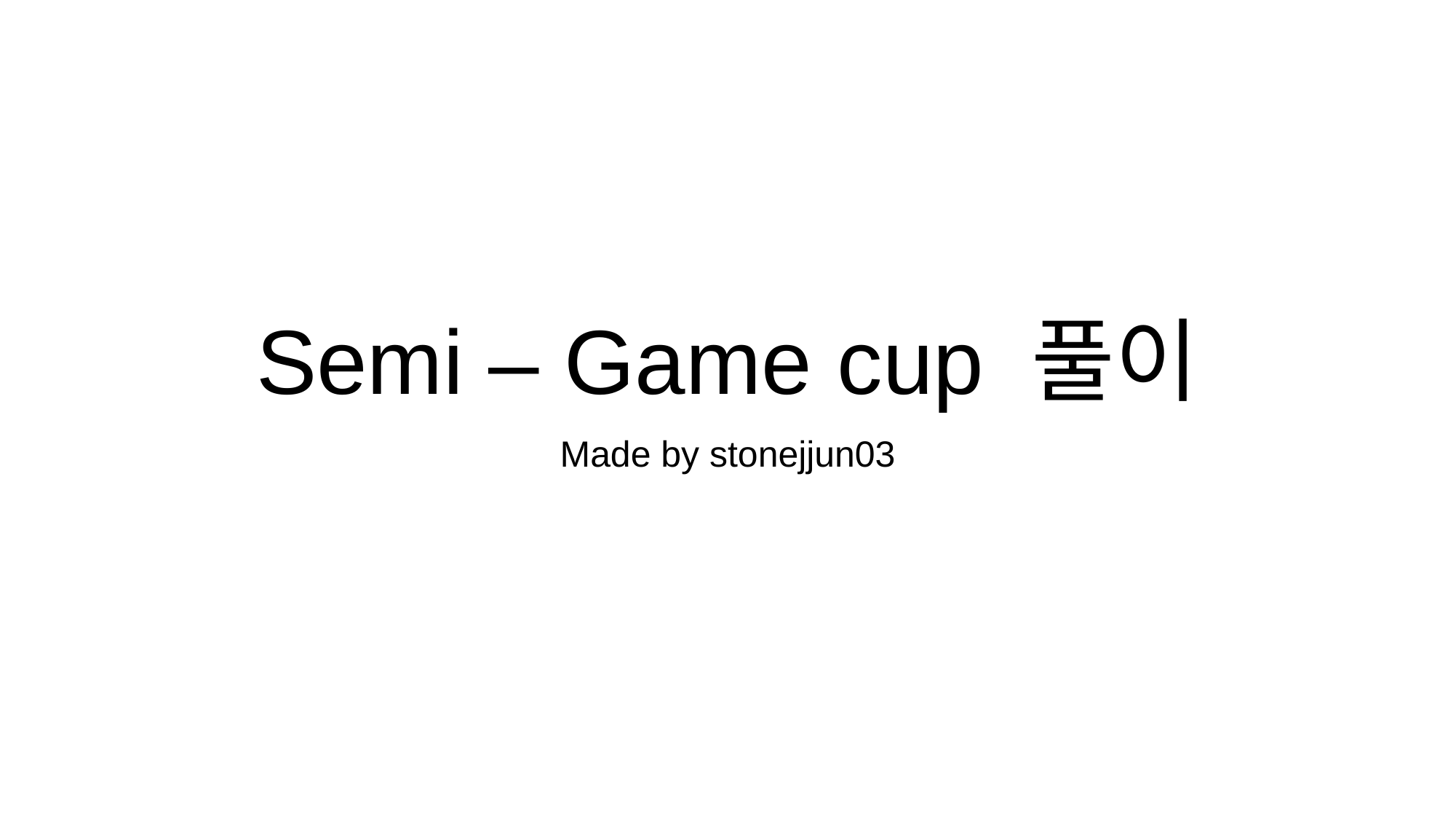

# Semi – Game cup 풀이
Made by stonejjun03